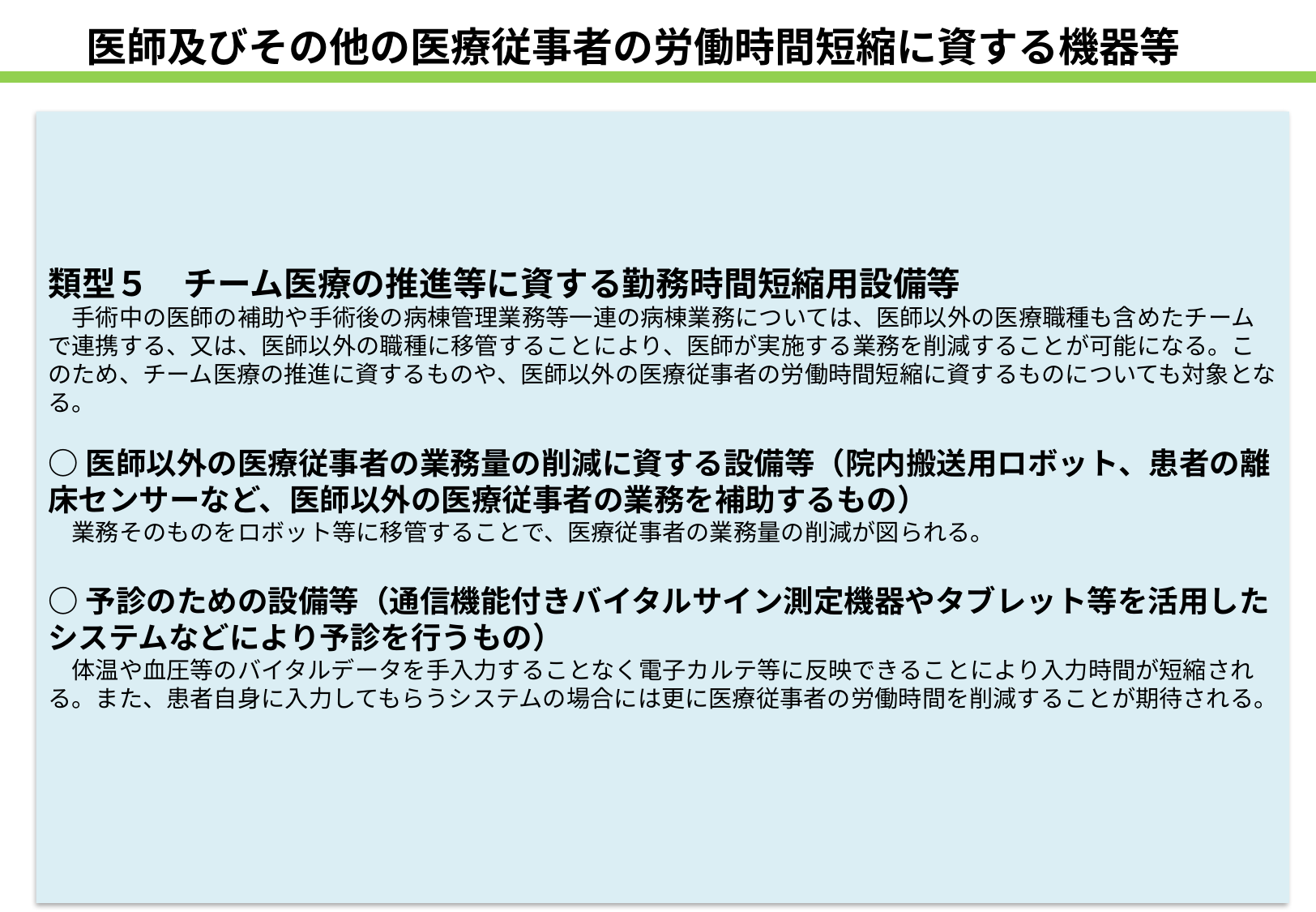

医師及びその他の医療従事者の労働時間短縮に資する機器等

類型５　チーム医療の推進等に資する勤務時間短縮用設備等
　手術中の医師の補助や手術後の病棟管理業務等一連の病棟業務については、医師以外の医療職種も含めたチームで連携する、又は、医師以外の職種に移管することにより、医師が実施する業務を削減することが可能になる。このため、チーム医療の推進に資するものや、医師以外の医療従事者の労働時間短縮に資するものについても対象となる。

○医師以外の医療従事者の業務量の削減に資する設備等（院内搬送用ロボット、患者の離床センサーなど、医師以外の医療従事者の業務を補助するもの）
　業務そのものをロボット等に移管することで、医療従事者の業務量の削減が図られる。

○予診のための設備等（通信機能付きバイタルサイン測定機器やタブレット等を活用したシステムなどにより予診を行うもの）
　体温や血圧等のバイタルデータを手入力することなく電子カルテ等に反映できることにより入力時間が短縮される。また、患者自身に入力してもらうシステムの場合には更に医療従事者の労働時間を削減することが期待される。